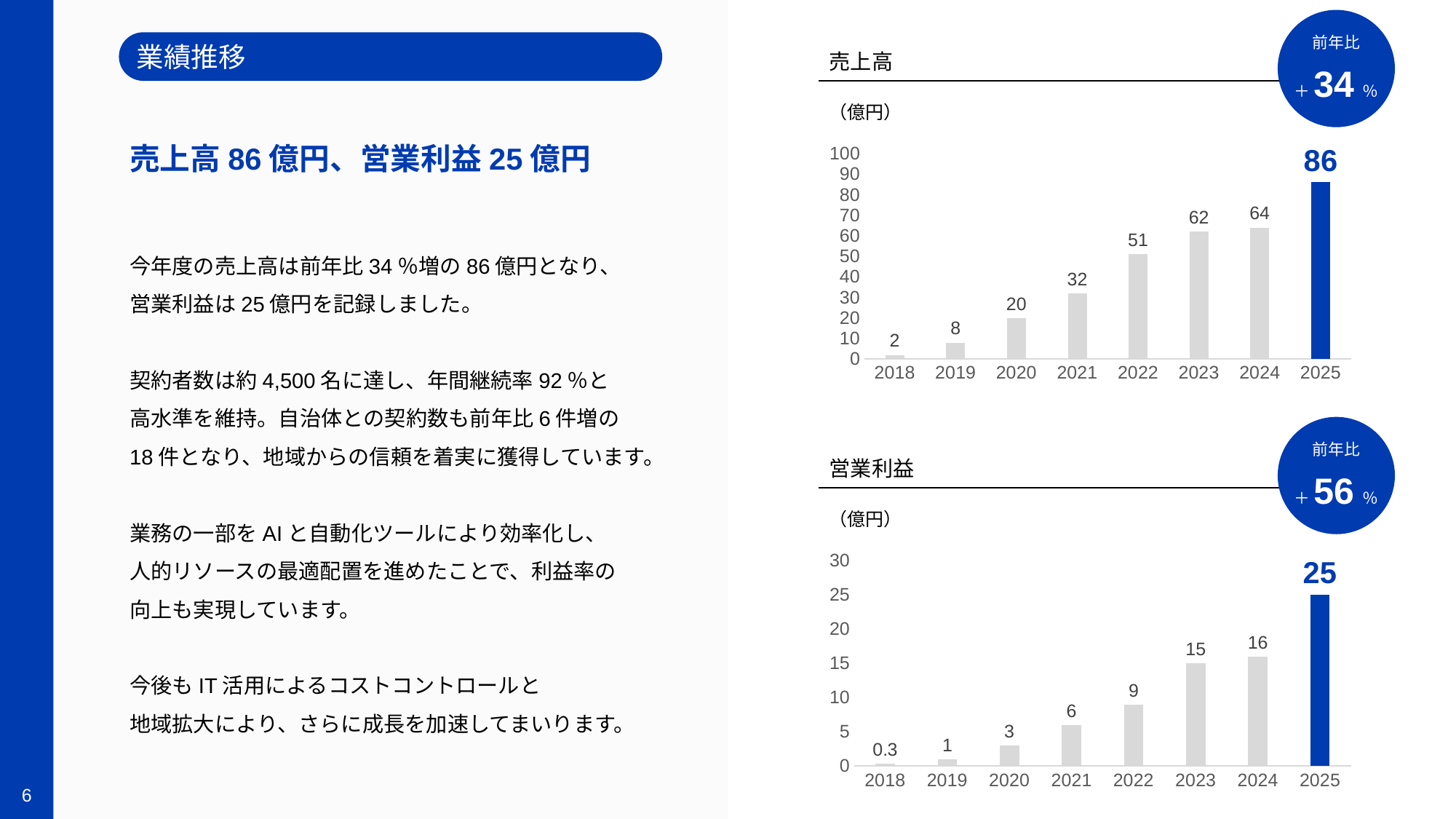

前年比
＋34％
売上高
（億円）

### Chart

| Category | 系列 1 |
|---|---|
| 2018 | 2.0 |
| 2019 | 8.0 |
| 2020 | 20.0 |
| 2021 | 32.0 |
| 2022 | 51.0 |
| 2023 | 62.0 |
| 2024 | 64.0 |
| 2025 | 86.0 |
業績推移
売上高86億円、営業利益25億円
今年度の売上高は前年比34％増の86億円となり、
営業利益は25億円を記録しました。

契約者数は約4,500名に達し、年間継続率92％と
高水準を維持。自治体との契約数も前年比6件増の
18件となり、地域からの信頼を着実に獲得しています。

業務の一部をAIと自動化ツールにより効率化し、
人的リソースの最適配置を進めたことで、利益率の
向上も実現しています。

今後もIT活用によるコストコントロールと
地域拡大により、さらに成長を加速してまいります。
前年比
＋56％
営業利益
（億円）

### Chart

| Category | 系列 1 |
|---|---|
| 2018 | 0.3 |
| 2019 | 1.0 |
| 2020 | 3.0 |
| 2021 | 6.0 |
| 2022 | 9.0 |
| 2023 | 15.0 |
| 2024 | 16.0 |
| 2025 | 25.0 |
6